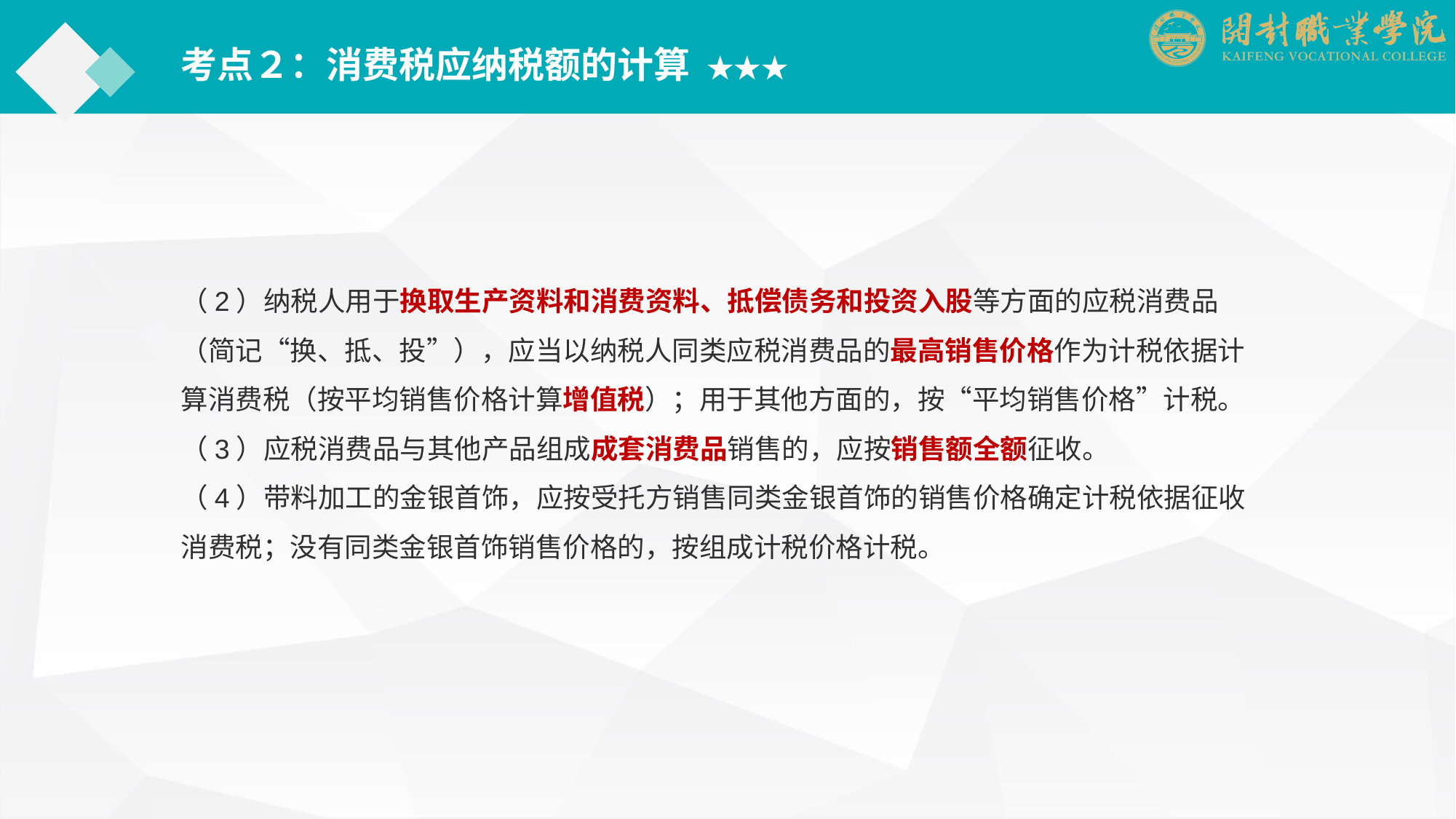

考点２：消费税应纳税额的计算  ★★★
（2）纳税人用于换取生产资料和消费资料、抵偿债务和投资入股等方面的应税消费品（简记“换、抵、投”），应当以纳税人同类应税消费品的最高销售价格作为计税依据计算消费税（按平均销售价格计算增值税）；用于其他方面的，按“平均销售价格”计税。
（3）应税消费品与其他产品组成成套消费品销售的，应按销售额全额征收。
（4）带料加工的金银首饰，应按受托方销售同类金银首饰的销售价格确定计税依据征收消费税；没有同类金银首饰销售价格的，按组成计税价格计税。